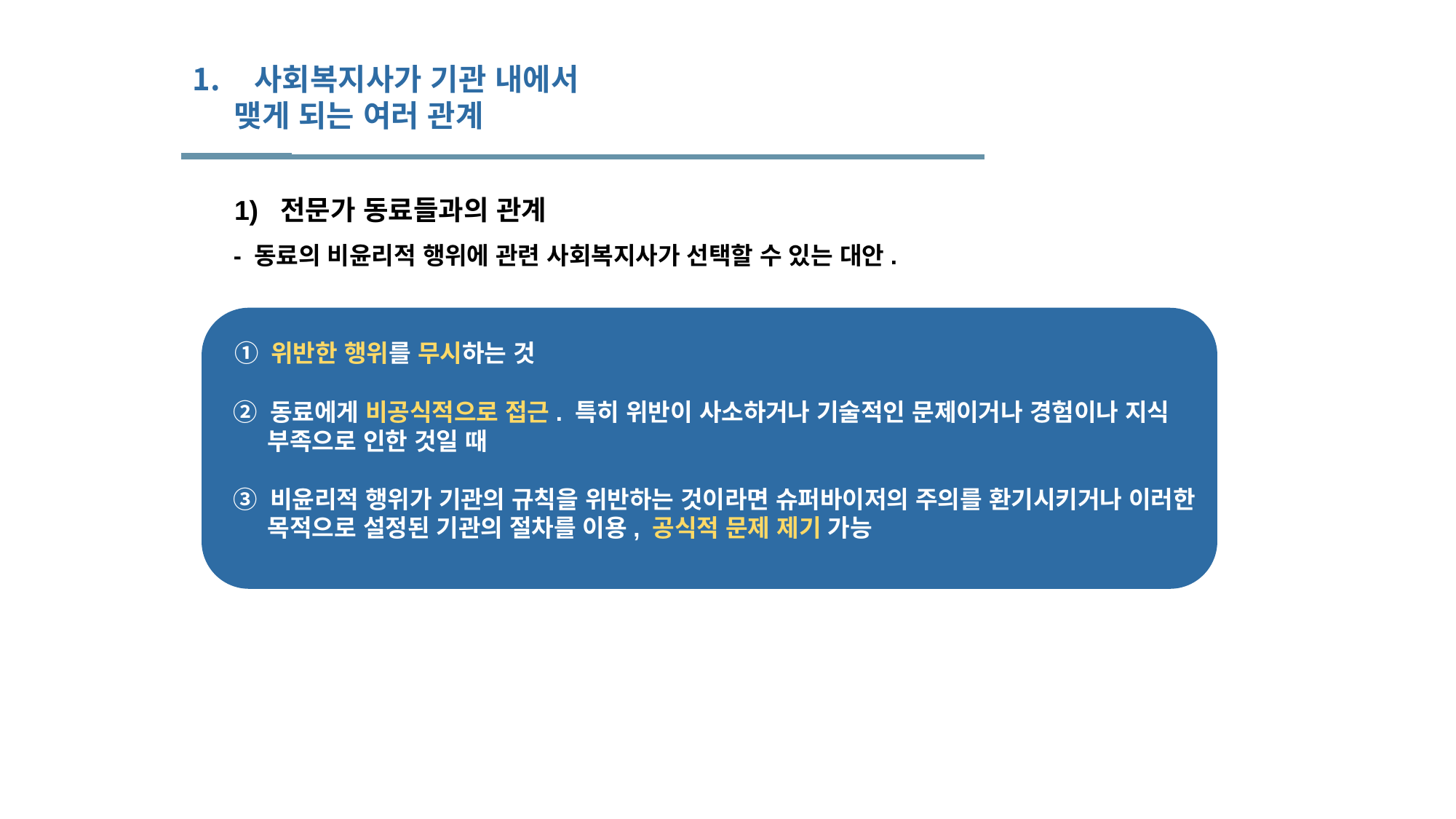

사회복지사가 기관 내에서
    맺게 되는 여러 관계

 1)  전문가 동료들과의 관계

 - 동료의 비윤리적 행위에 관련 사회복지사가 선택할 수 있는 대안.

 ① 위반한 행위를 무시하는 것

 ② 동료에게 비공식적으로 접근. 특히 위반이 사소하거나 기술적인 문제이거나 경험이나 지식 부족으로 인한 것일 때

 ③ 비윤리적 행위가 기관의 규칙을 위반하는 것이라면 슈퍼바이저의 주의를 환기시키거나 이러한 목적으로 설정된 기관의 절차를 이용, 공식적 문제 제기 가능